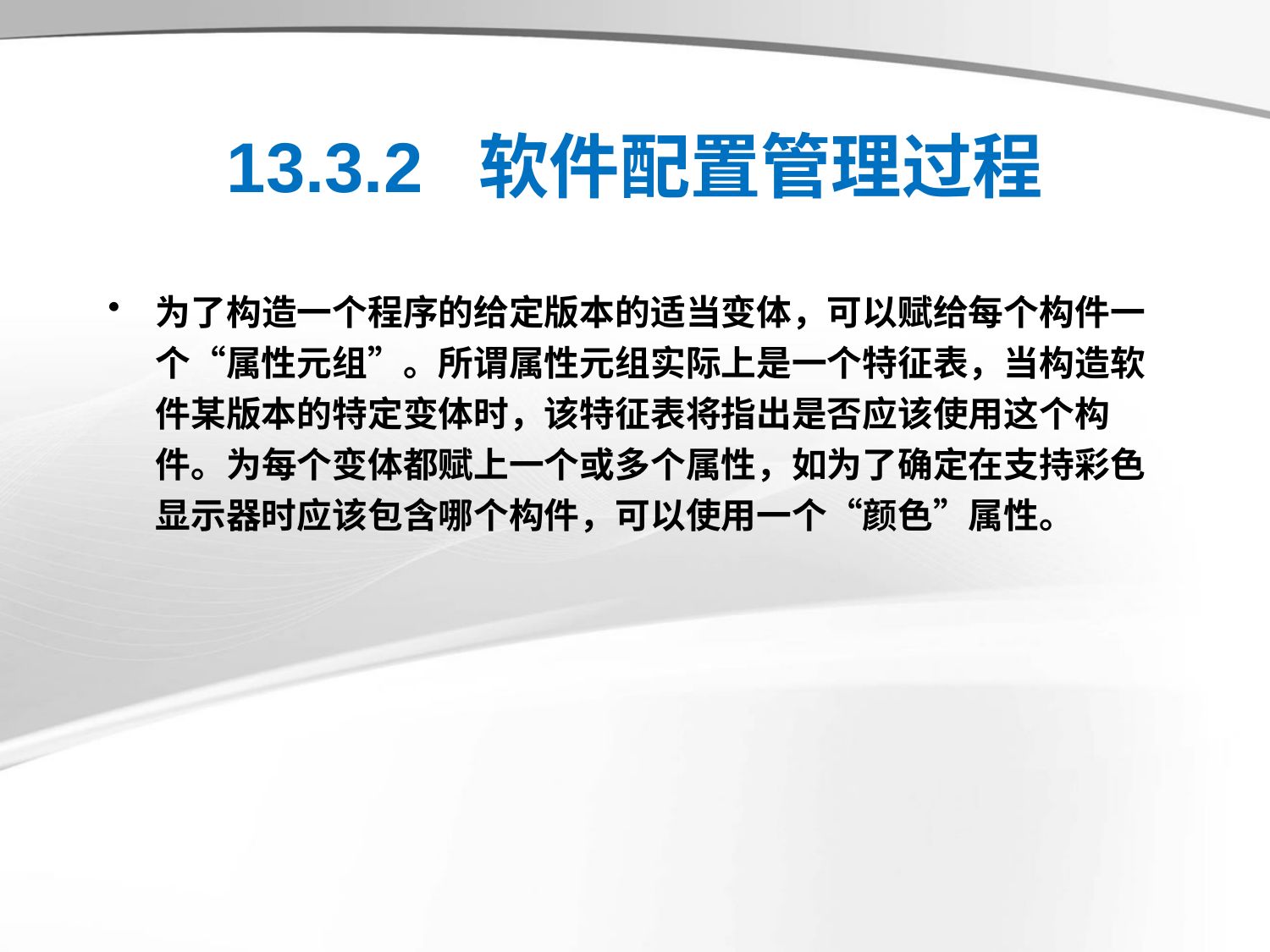

# 13.3.2  软件配置管理过程
为了构造一个程序的给定版本的适当变体，可以赋给每个构件一个“属性元组”。所谓属性元组实际上是一个特征表，当构造软件某版本的特定变体时，该特征表将指出是否应该使用这个构件。为每个变体都赋上一个或多个属性，如为了确定在支持彩色显示器时应该包含哪个构件，可以使用一个“颜色”属性。